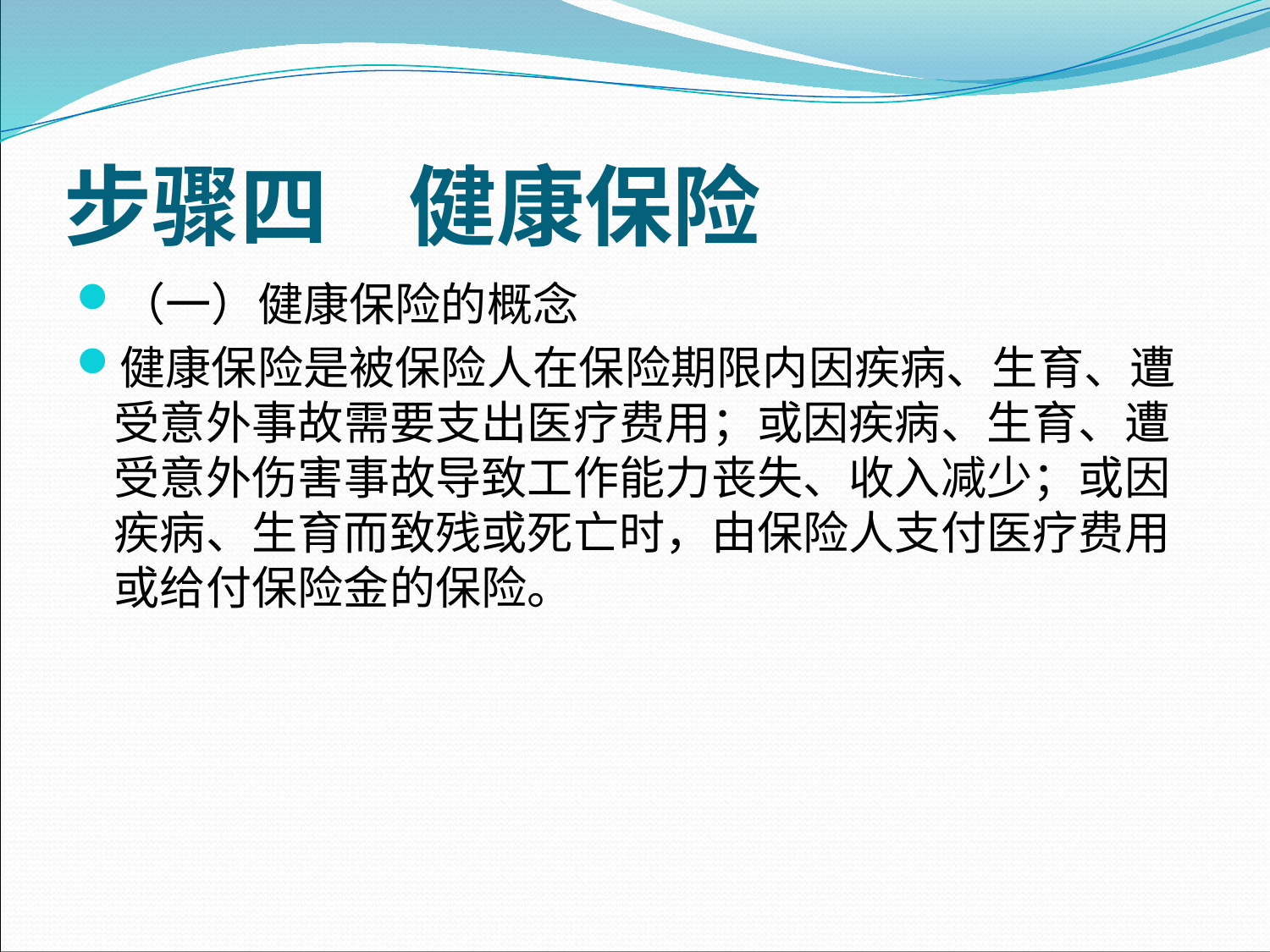

# 步骤四    健康保险
（一）健康保险的概念
健康保险是被保险人在保险期限内因疾病、生育、遭受意外事故需要支出医疗费用；或因疾病、生育、遭受意外伤害事故导致工作能力丧失、收入减少；或因疾病、生育而致残或死亡时，由保险人支付医疗费用或给付保险金的保险。